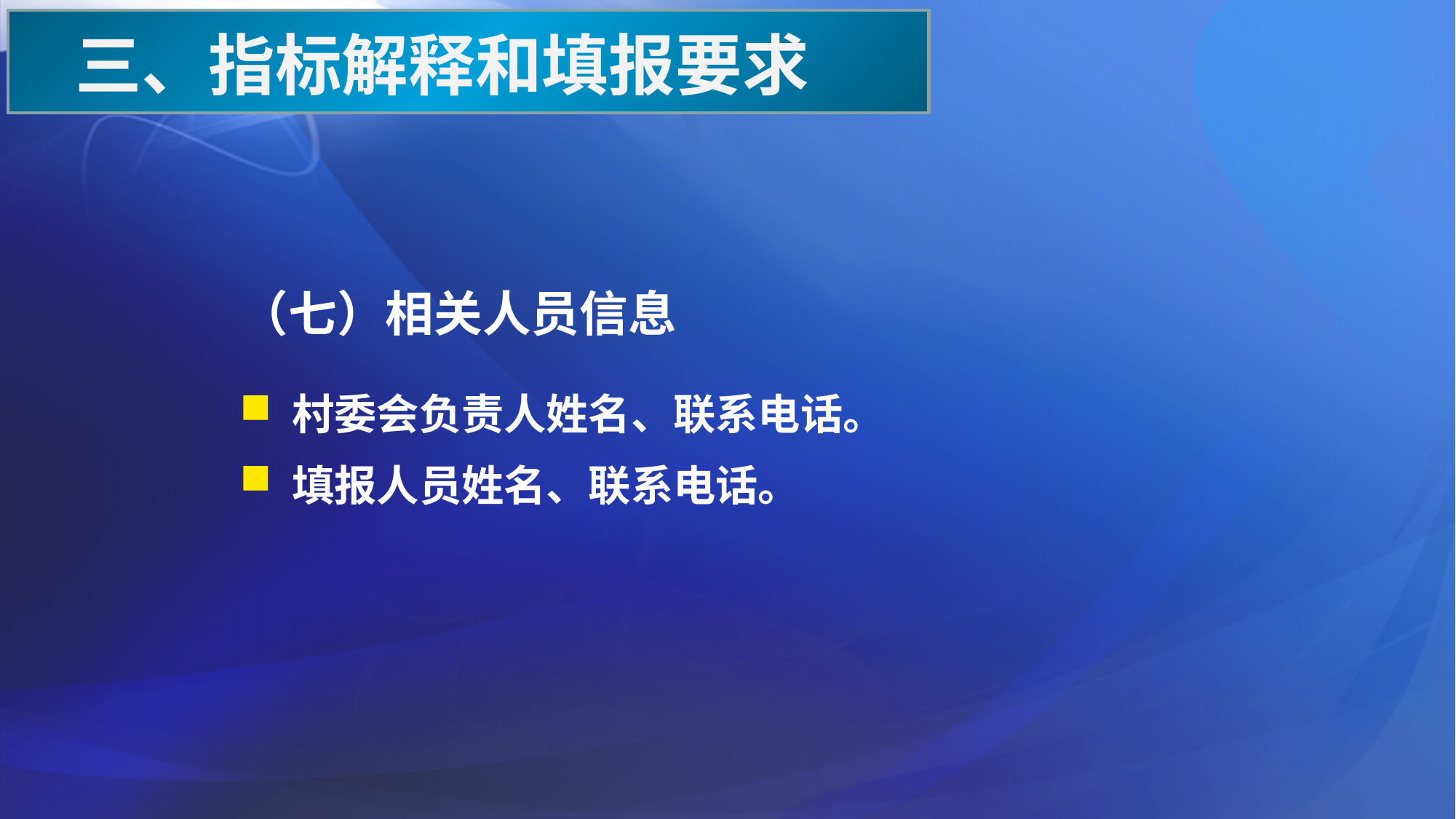

三、指标解释和填报要求
（七）相关人员信息

 村委会负责人姓名、联系电话。
 填报人员姓名、联系电话。